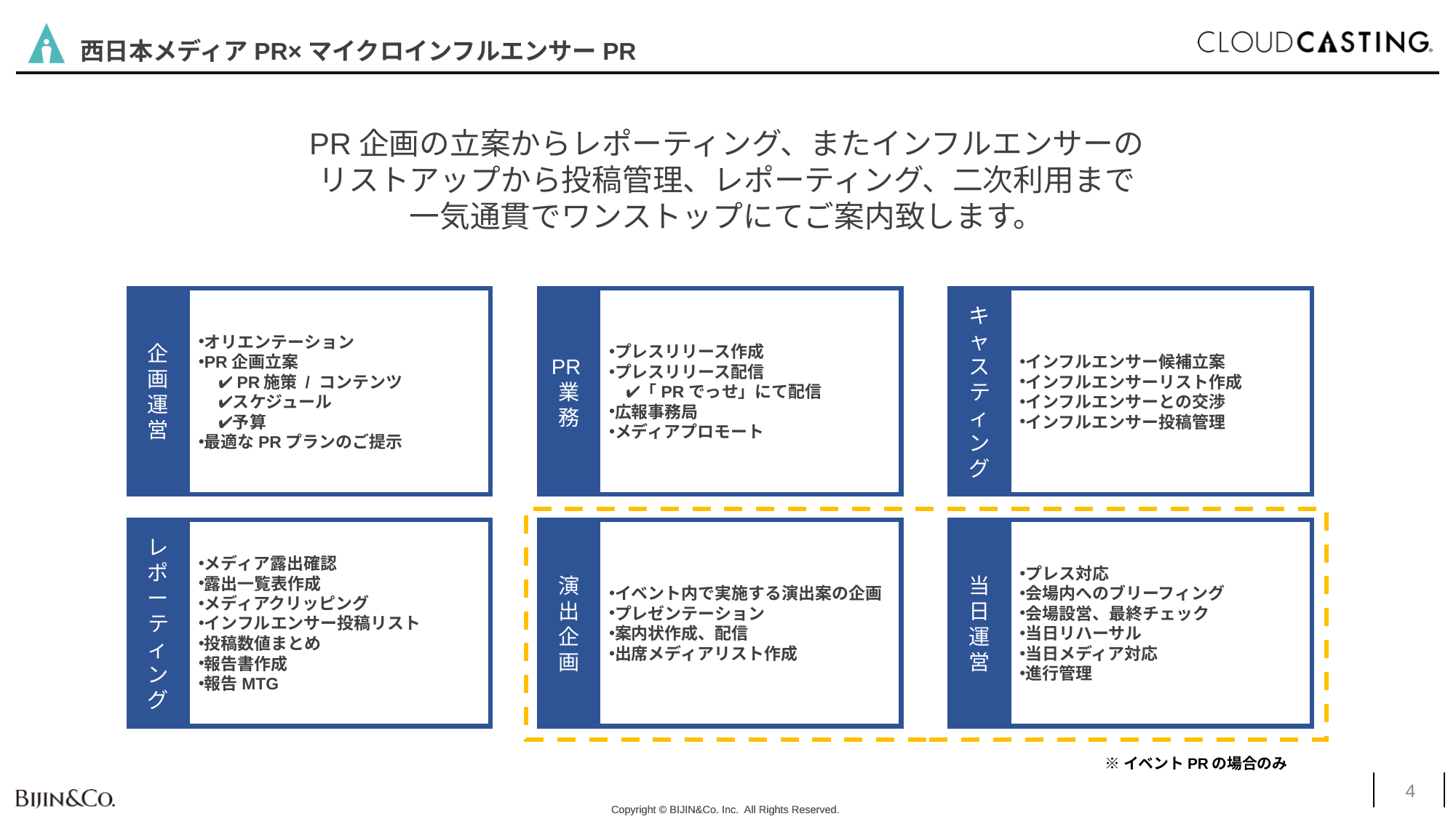

西日本メディアPR×マイクロインフルエンサーPR
PR企画の立案からレポーティング、またインフルエンサーの
リストアップから投稿管理、レポーティング、二次利用まで
一気通貫でワンストップにてご案内致します。
企画運営
オリエンテーション
PR企画立案
　✔️PR施策 / コンテンツ
　✔️スケジュール
　✔️予算
最適なPRプランのご提示
PR業務
プレスリリース作成
プレスリリース配信
　✔️「PRでっせ」にて配信
広報事務局
メディアプロモート
キャスティング
インフルエンサー候補立案
インフルエンサーリスト作成
インフルエンサーとの交渉
インフルエンサー投稿管理

レポーティング
メディア露出確認
露出一覧表作成
メディアクリッピング
インフルエンサー投稿リスト
投稿数値まとめ
報告書作成
報告MTG
演出企画
イベント内で実施する演出案の企画
プレゼンテーション
案内状作成、配信
出席メディアリスト作成
当日運営
プレス対応
会場内へのブリーフィング
会場設営、最終チェック
当日リハーサル
当日メディア対応
進行管理
※イベントPRの場合のみ
4